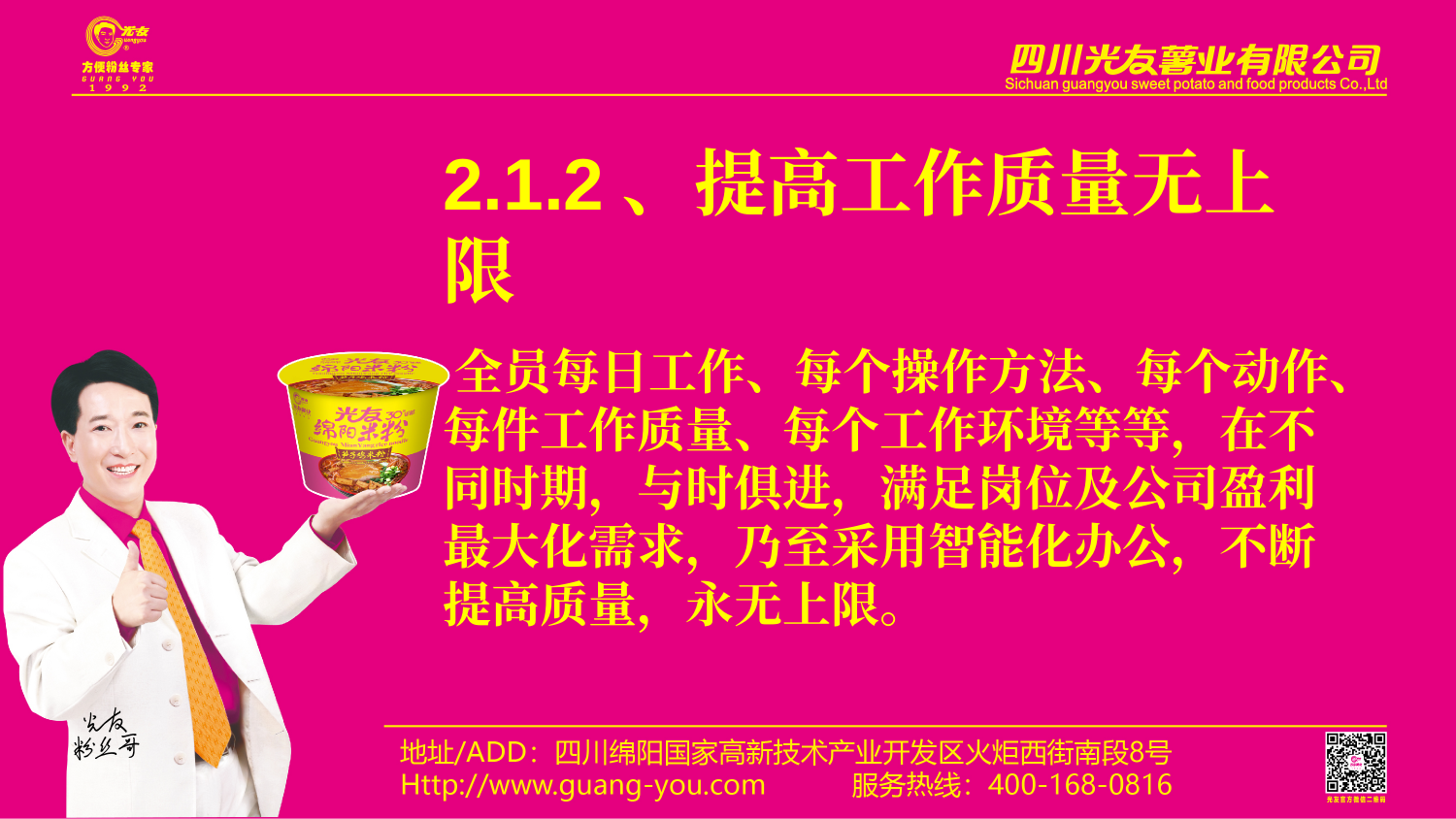

2.1.2、提高工作质量无上限
  全员每日工作、每个操作方法、每个动作、每件工作质量、每个工作环境等等，在不同时期，与时俱进，满足岗位及公司盈利最大化需求，乃至采用智能化办公，不断提高质量，永无上限。